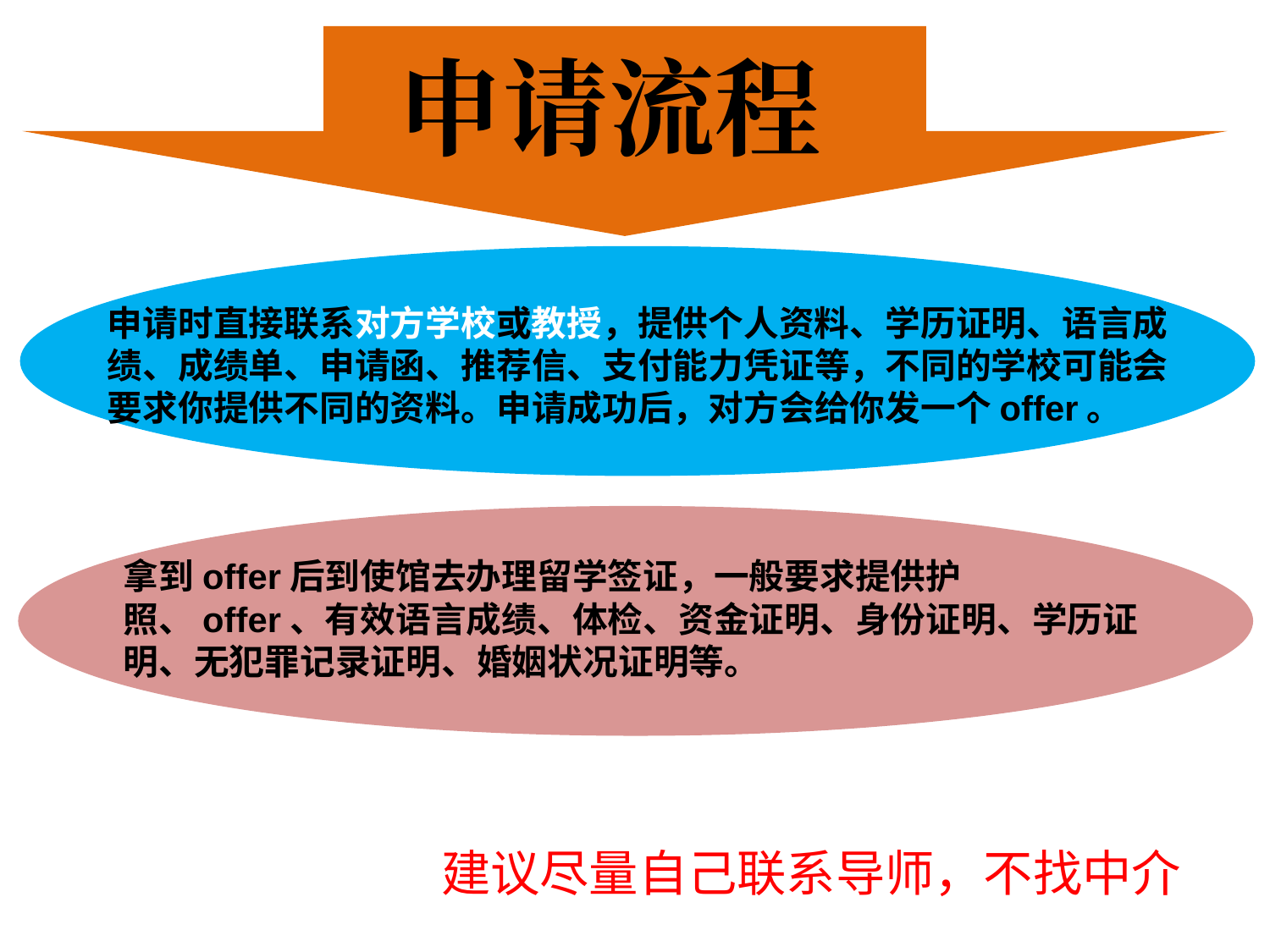

申请流程

申请时直接联系对方学校或教授，提供个人资料、学历证明、语言成绩、成绩单、申请函、推荐信、支付能力凭证等，不同的学校可能会要求你提供不同的资料。申请成功后，对方会给你发一个offer。

拿到offer后到使馆去办理留学签证，一般要求提供护照、offer、有效语言成绩、体检、资金证明、身份证明、学历证明、无犯罪记录证明、婚姻状况证明等。
建议尽量自己联系导师，不找中介